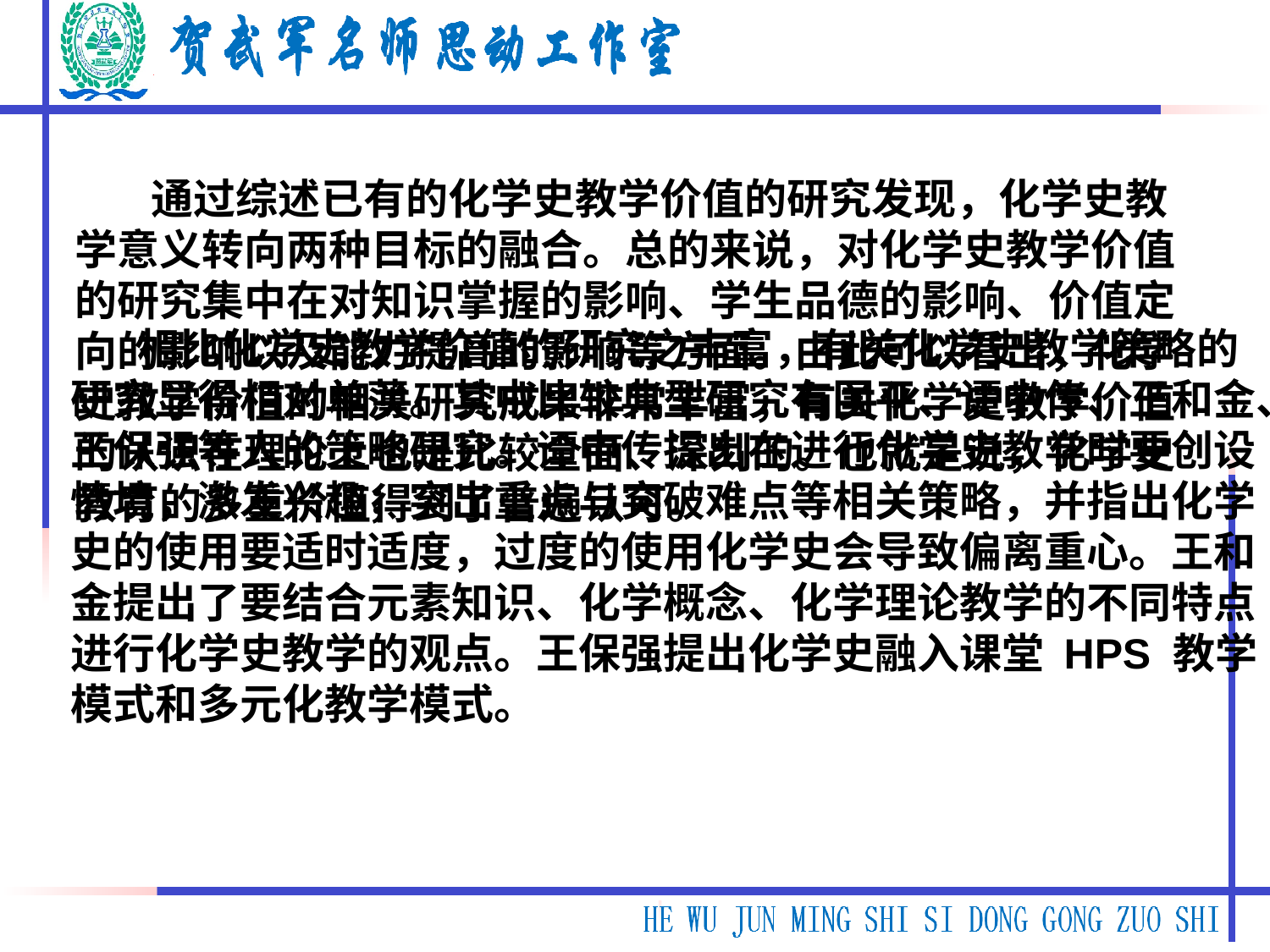

通过综述已有的化学史教学价值的研究发现，化学史教学意义转向两种目标的融合。总的来说，对化学史教学价值的研究集中在对知识掌握的影响、学生品德的影响、价值定向的影响以及能力提高的影响等方面。由此可以看出，化学史教学价值的相关研究成果非常丰富，有关化学史教学价值的认识在理论上也是比较全面、深刻的。也就是说，化学史教育的多重价值得到了普遍认可。
      相比化学史教学价值的研究之丰富，有关化学史教学策略的研究显得相对单薄。其中比较典型研究有国平、谭中传、王和金、王保强等人的策略研究。谭中传提出在进行化学史教学时要创设情境，激发兴趣；突出重点与突破难点等相关策略，并指出化学史的使用要适时适度，过度的使用化学史会导致偏离重心。王和金提出了要结合元素知识、化学概念、化学理论教学的不同特点进行化学史教学的观点。王保强提出化学史融入课堂 HPS 教学模式和多元化教学模式。